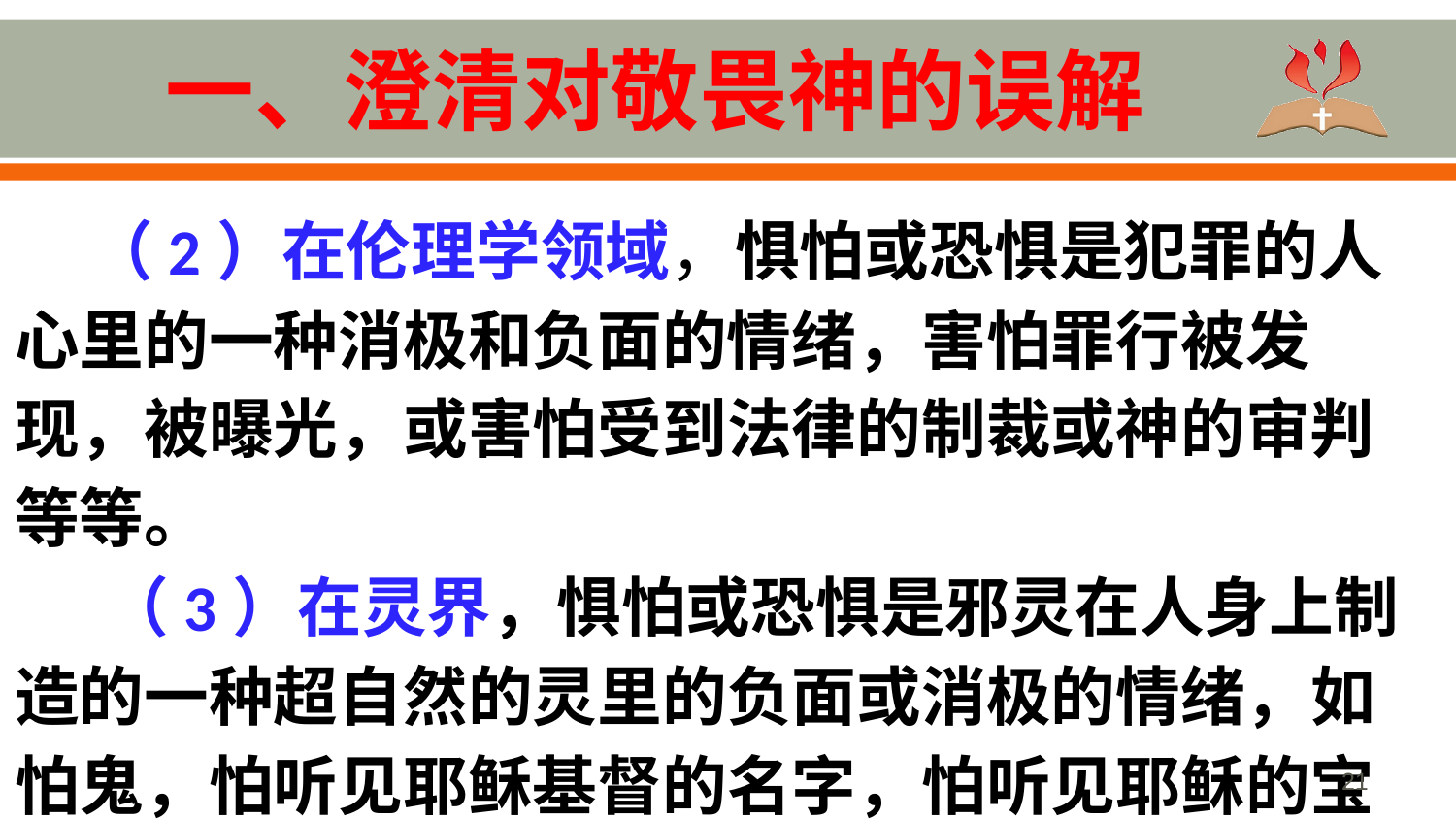

# 一、澄清对敬畏神的误解
    （2）在伦理学领域，惧怕或恐惧是犯罪的人心里的一种消极和负面的情绪，害怕罪行被发现，被曝光，或害怕受到法律的制裁或神的审判等等。
     （3）在灵界，惧怕或恐惧是邪灵在人身上制造的一种超自然的灵里的负面或消极的情绪，如怕鬼，怕听见耶稣基督的名字，怕听见耶稣的宝血，怕圣灵大能的运行等等。
21